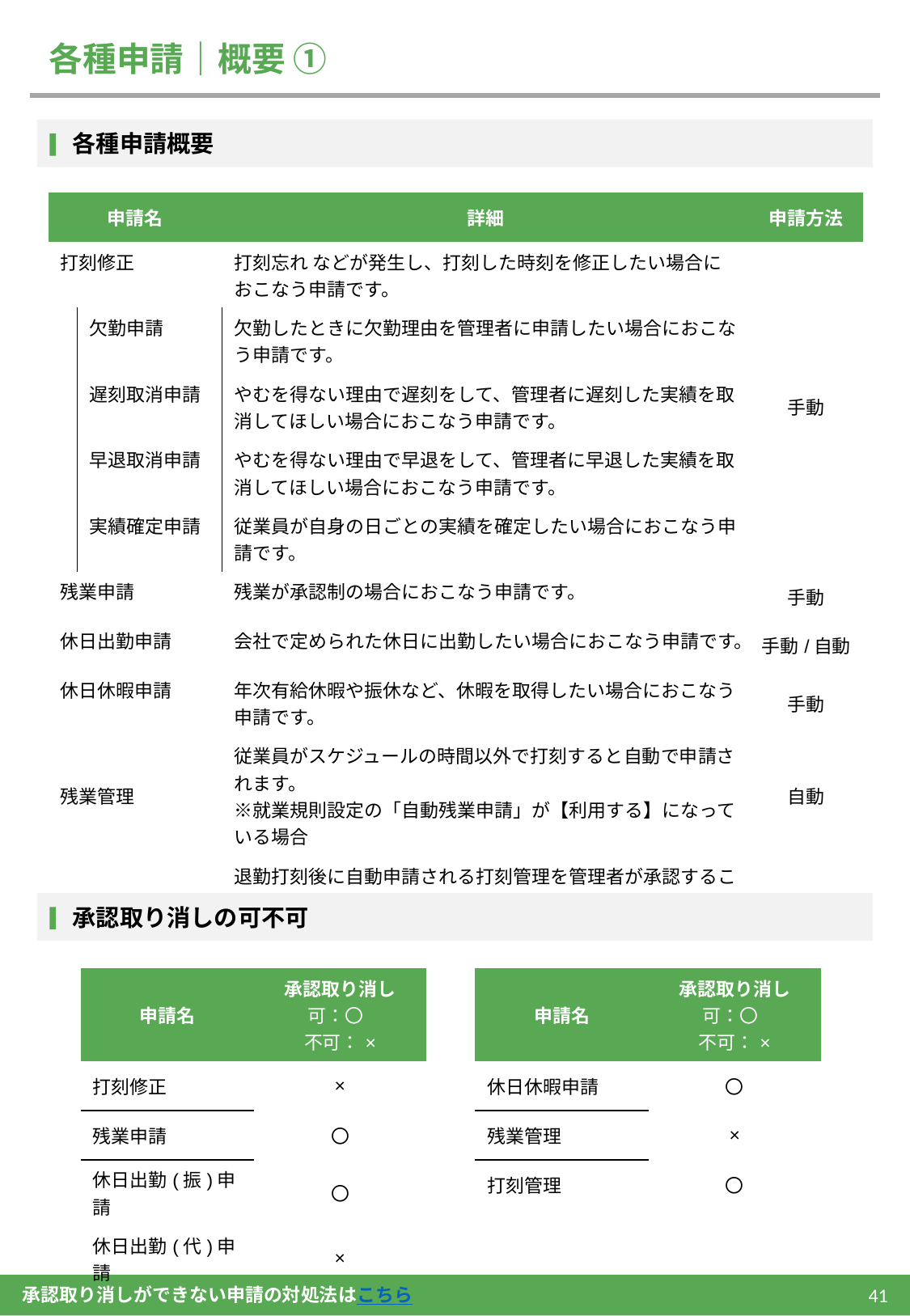

# 各種申請｜概要 ①
　各種申請概要

| 申請名 |  | 詳細 | 申請方法 |
| --- | --- | --- | --- |
| 打刻修正 |  | 打刻忘れ などが発生し、打刻した時刻を修正したい場合におこなう申請です。 | 手動 |
|  | 欠勤申請 | 欠勤したときに欠勤理由を管理者に申請したい場合におこなう申請です。 | 手動 |
|  | 遅刻取消申請 | やむを得ない理由で遅刻をして、管理者に遅刻した実績を取消してほしい場合におこなう申請です。 | 手動 |
|  | 早退取消申請 | やむを得ない理由で早退をして、管理者に早退した実績を取消してほしい場合におこなう申請です。 | 手動 |
|  | 実績確定申請 | 従業員が自身の日ごとの実績を確定したい場合におこなう申請です。 | 手動 |
| 残業申請 |  | 残業が承認制の場合におこなう申請です。 | 手動 |
| 休日出勤申請 |  | 会社で定められた休日に出勤したい場合におこなう申請です。 | 手動/自動 |
| 休日休暇申請 |  | 年次有給休暇や振休など、休暇を取得したい場合におこなう申請です。 | 手動 |
| 残業管理 |  | 従業員がスケジュールの時間以外で打刻すると自動で申請されます。 ※就業規則設定の「自動残業申請」が【利用する】になっている場合 | 自動 |
| 打刻管理 |  | 退勤打刻後に自動申請される打刻管理を管理者が承認することで、実績として登録されます。 ※自動打刻申請が設定されている場合 | 自動 |
　承認取り消しの可不可

| 申請名 | 承認取り消し 可：〇　 不可：× |
| --- | --- |
| 打刻修正 | × |
| 残業申請 | 〇 |
| 休日出勤(振)申請 | 〇 |
| 休日出勤(代)申請 | × |
| 申請名 | 承認取り消し 可：〇　 不可：× |
| --- | --- |
| 休日休暇申請 | 〇 |
| 残業管理 | × |
| 打刻管理 | 〇 |
41
承認取り消しができない申請の対処法はこちら